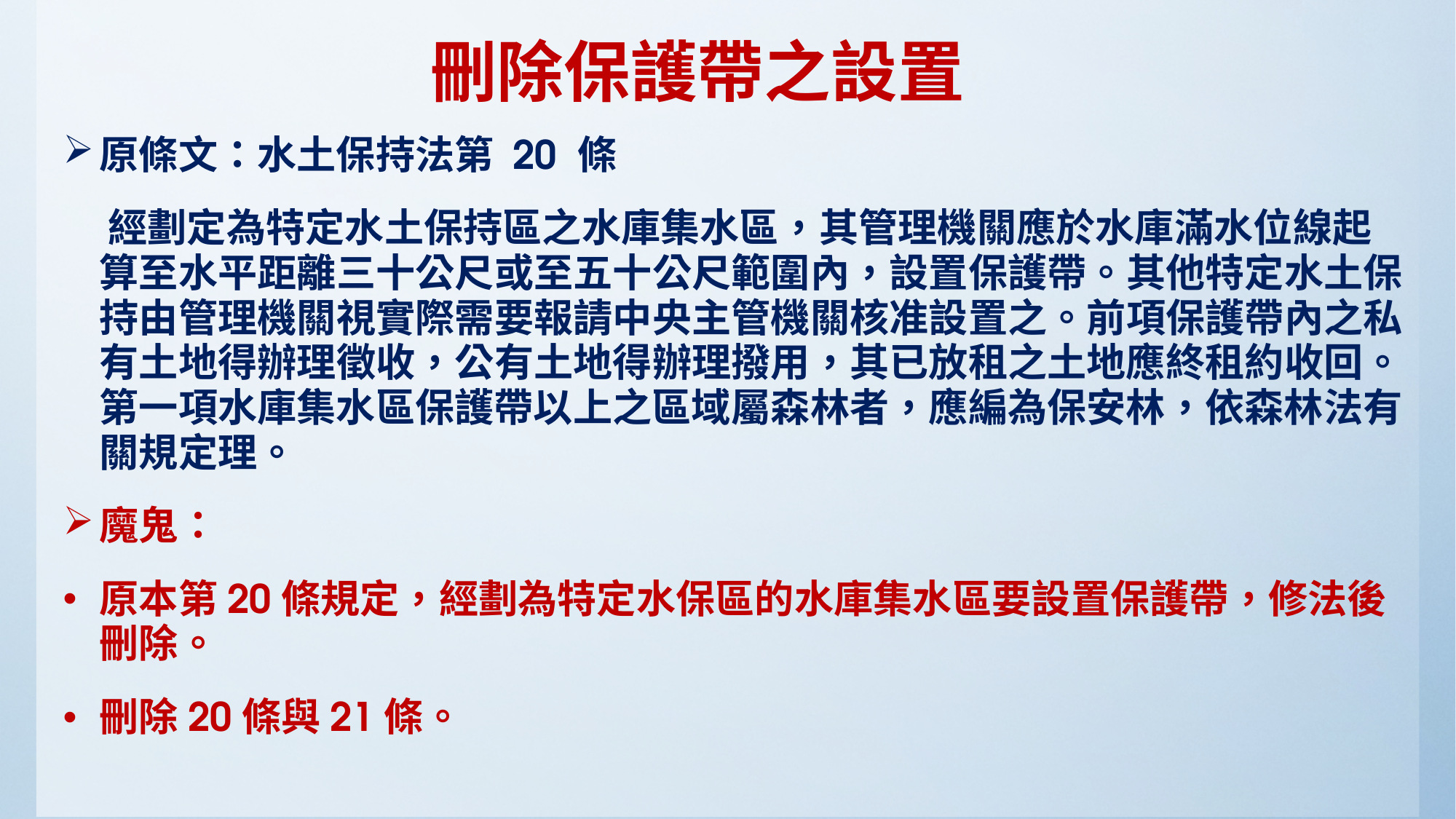

# 刪除保護帶之設置
原條文：水土保持法第 20 條
    經劃定為特定水土保持區之水庫集水區，其管理機關應於水庫滿水位線起算至水平距離三十公尺或至五十公尺範圍內，設置保護帶。其他特定水土保持由管理機關視實際需要報請中央主管機關核准設置之。前項保護帶內之私有土地得辦理徵收，公有土地得辦理撥用，其已放租之土地應終租約收回。第一項水庫集水區保護帶以上之區域屬森林者，應編為保安林，依森林法有關規定理。
魔鬼：
原本第20條規定，經劃為特定水保區的水庫集水區要設置保護帶，修法後刪除。
刪除20條與21條。